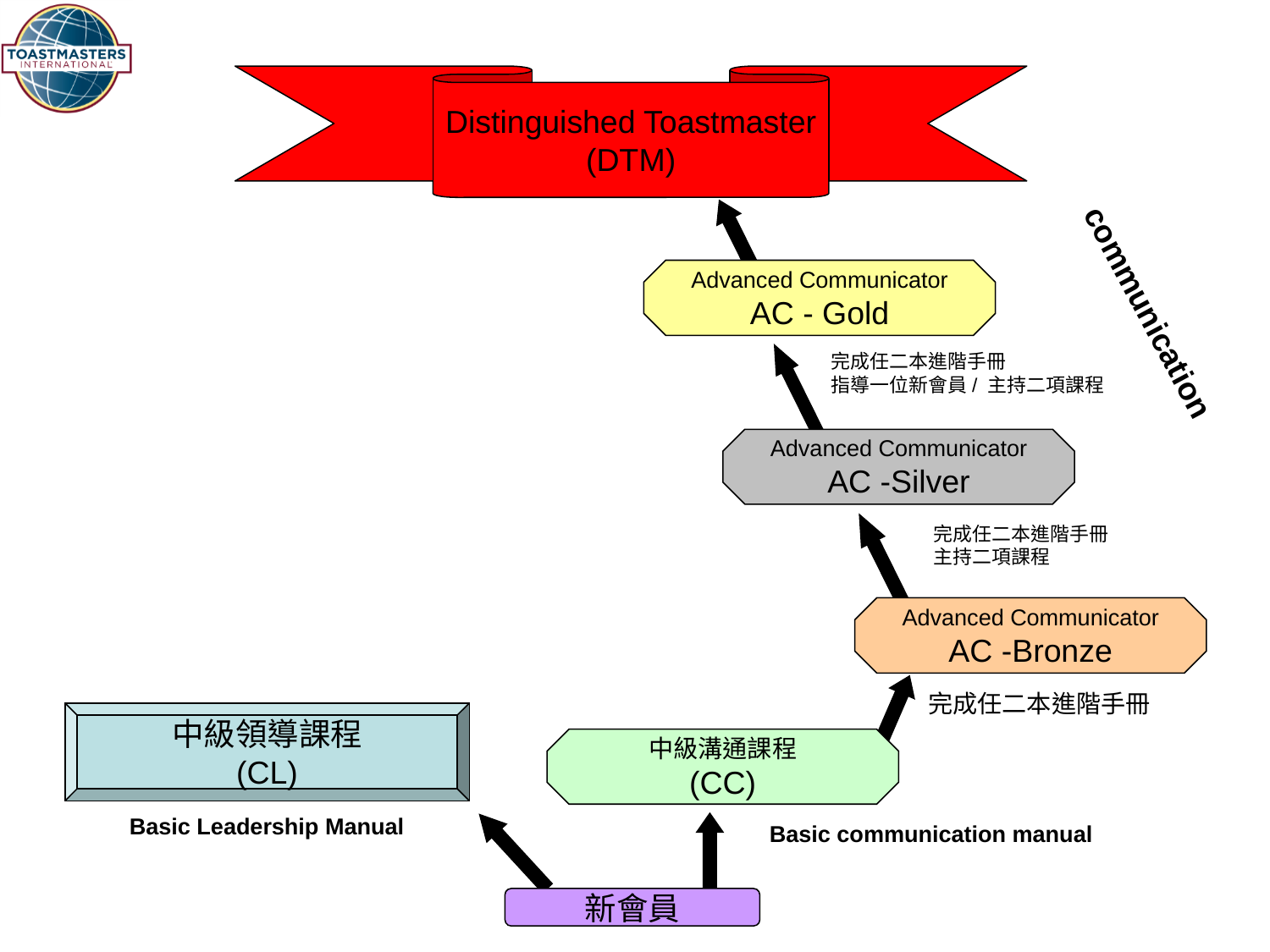

Distinguished Toastmaster
(DTM)

Advanced Communicator
AC - Gold
communication

完成任二本進階手冊
指導一位新會員/ 主持二項課程
Advanced Communicator
AC -Silver

完成任二本進階手冊
主持二項課程
Advanced Communicator
AC -Bronze

完成任二本進階手冊
中級領導課程
(CL)
中級溝通課程
(CC)

Basic Leadership Manual

Basic communication manual
新會員